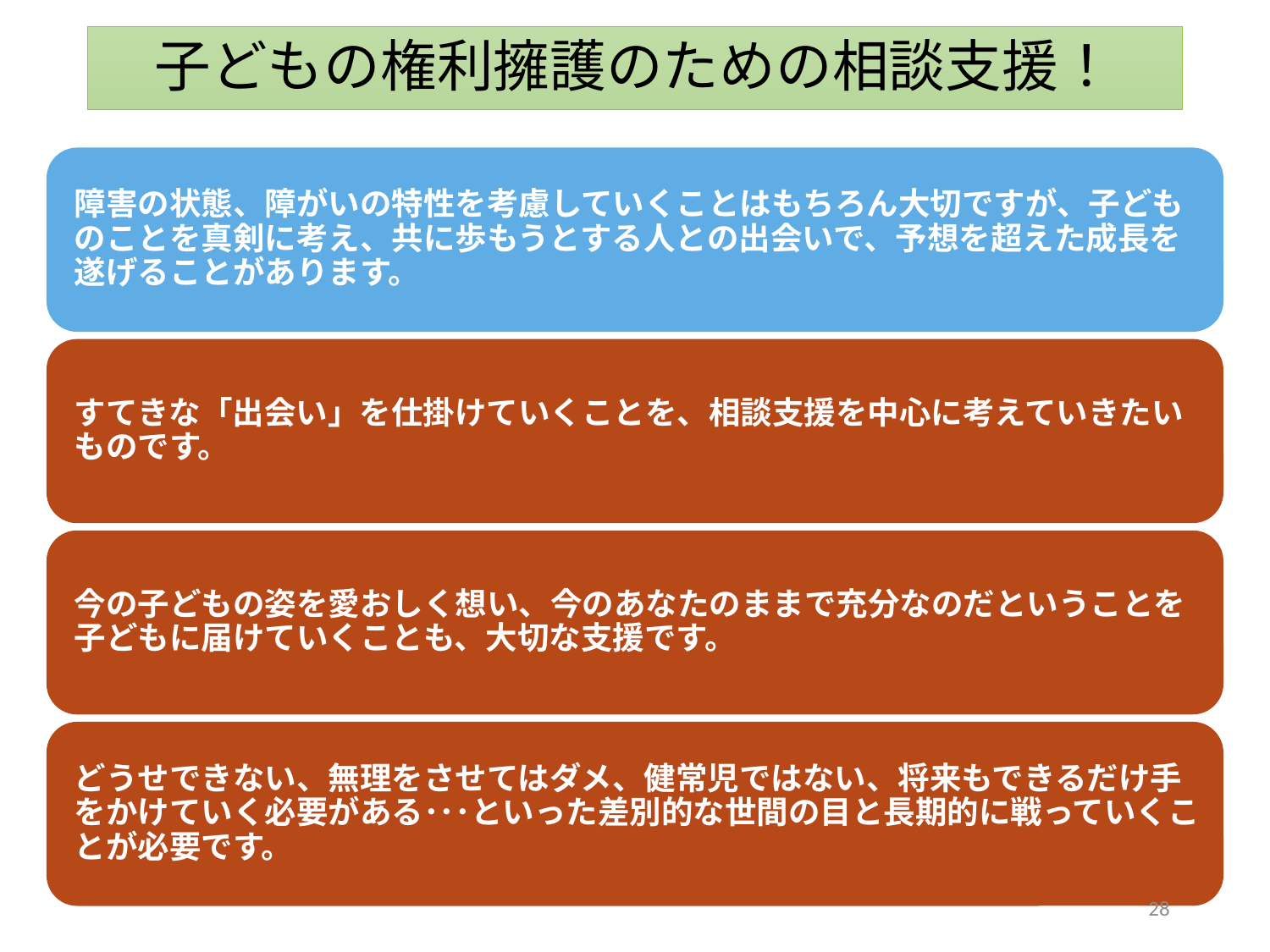

子どもの権利擁護のための相談支援！
障害の状態、障がいの特性を考慮していくことはもちろん大切ですが、子どものことを真剣に考え、共に歩もうとする人との出会いで、予想を超えた成長を遂げることがあります。
すてきな「出会い」を仕掛けていくことを、相談支援を中心に考えていきたいものです。
今の子どもの姿を愛おしく想い、今のあなたのままで充分なのだということを子どもに届けていくことも、大切な支援です。
どうせできない、無理をさせてはダメ、健常児ではない、将来もできるだけ手をかけていく必要がある･･･といった差別的な世間の目と長期的に戦っていくことが必要です。
28